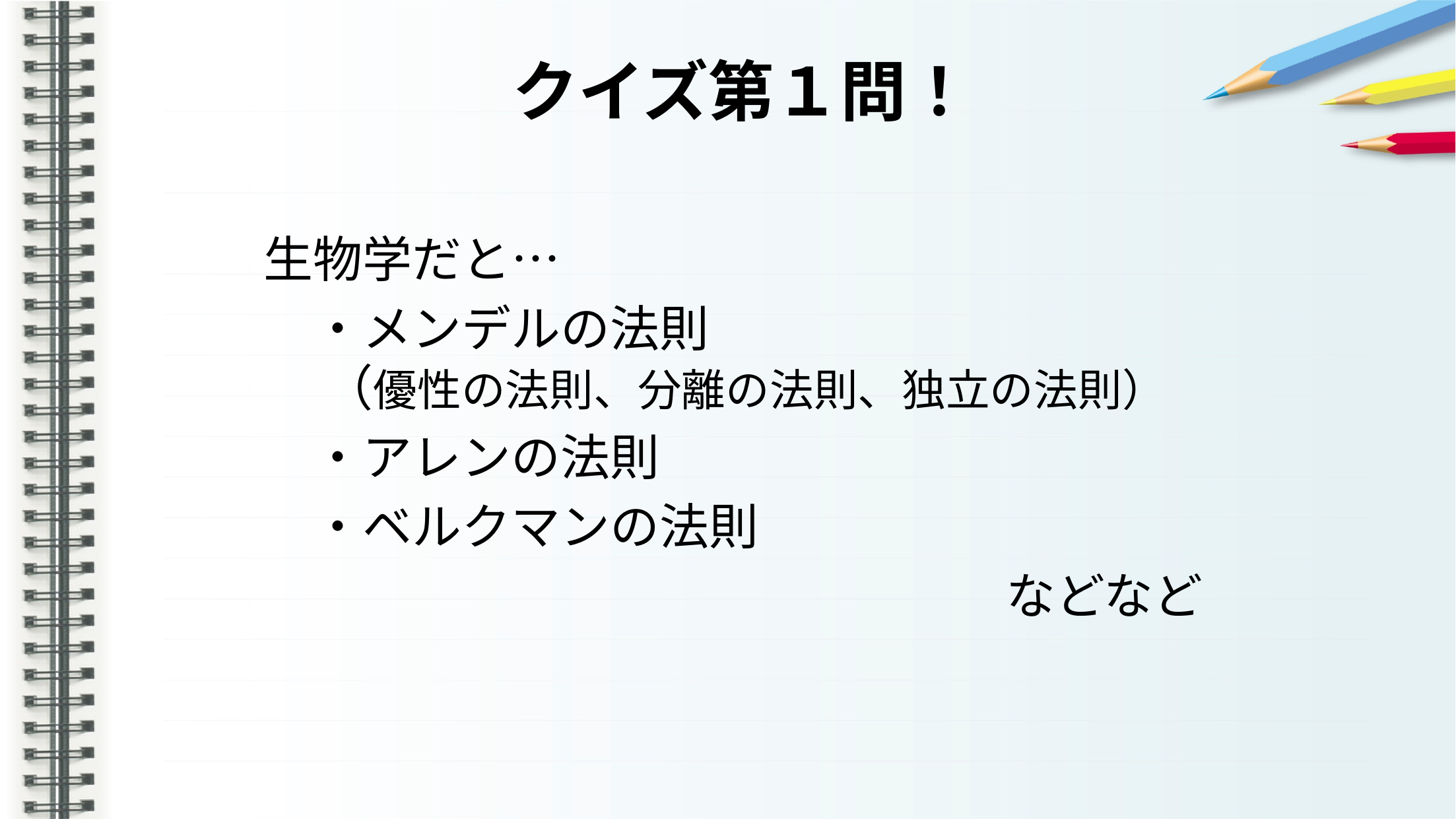

クイズ第１問！
生物学だと…
　・メンデルの法則
　 （優性の法則、分離の法則、独立の法則）
　・アレンの法則
　・ベルクマンの法則
　　　　　　　　　　　　　　　などなど